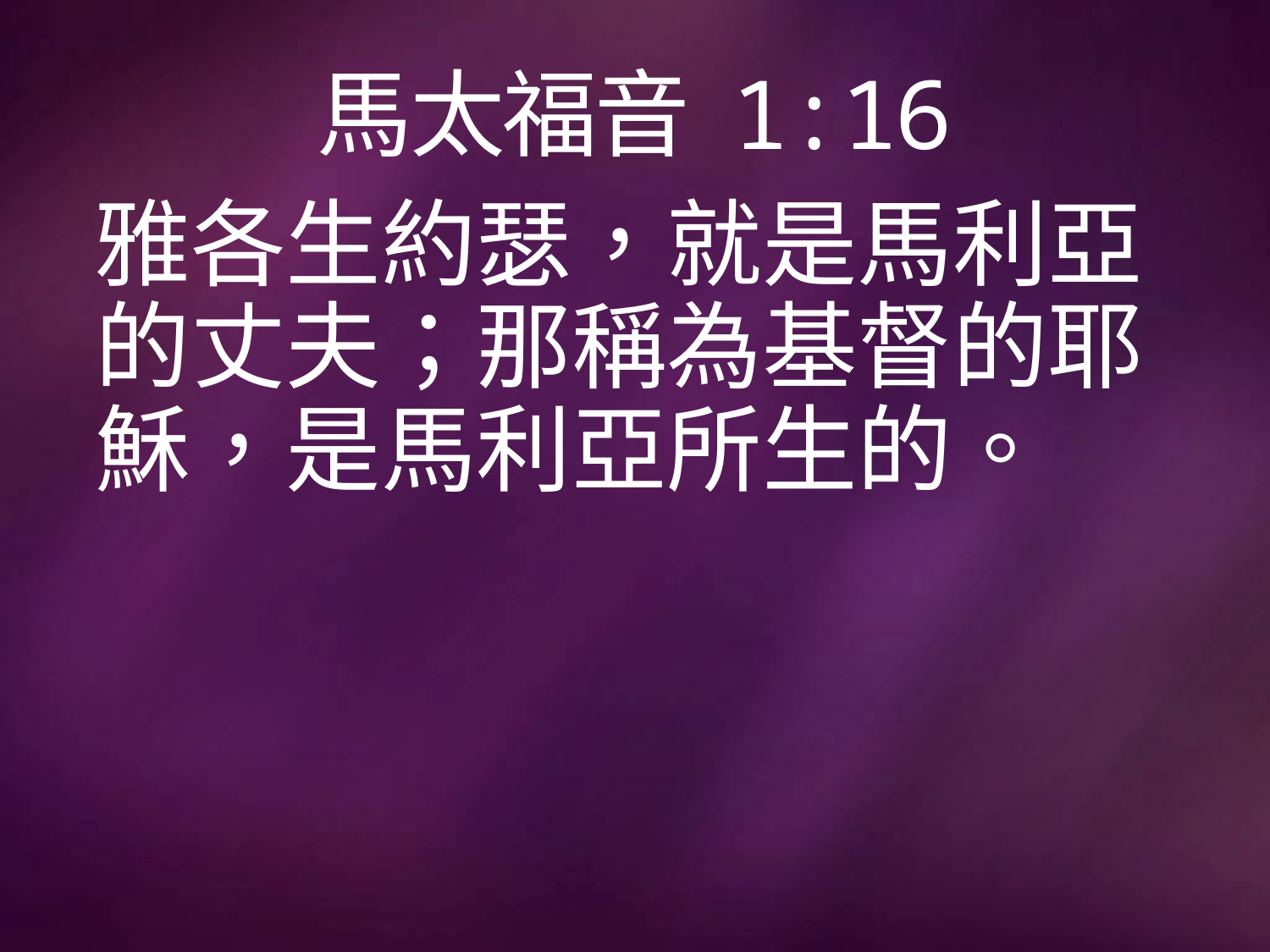

# 馬太福音 1:16
雅各生約瑟，就是馬利亞的丈夫；那稱為基督的耶穌，是馬利亞所生的。